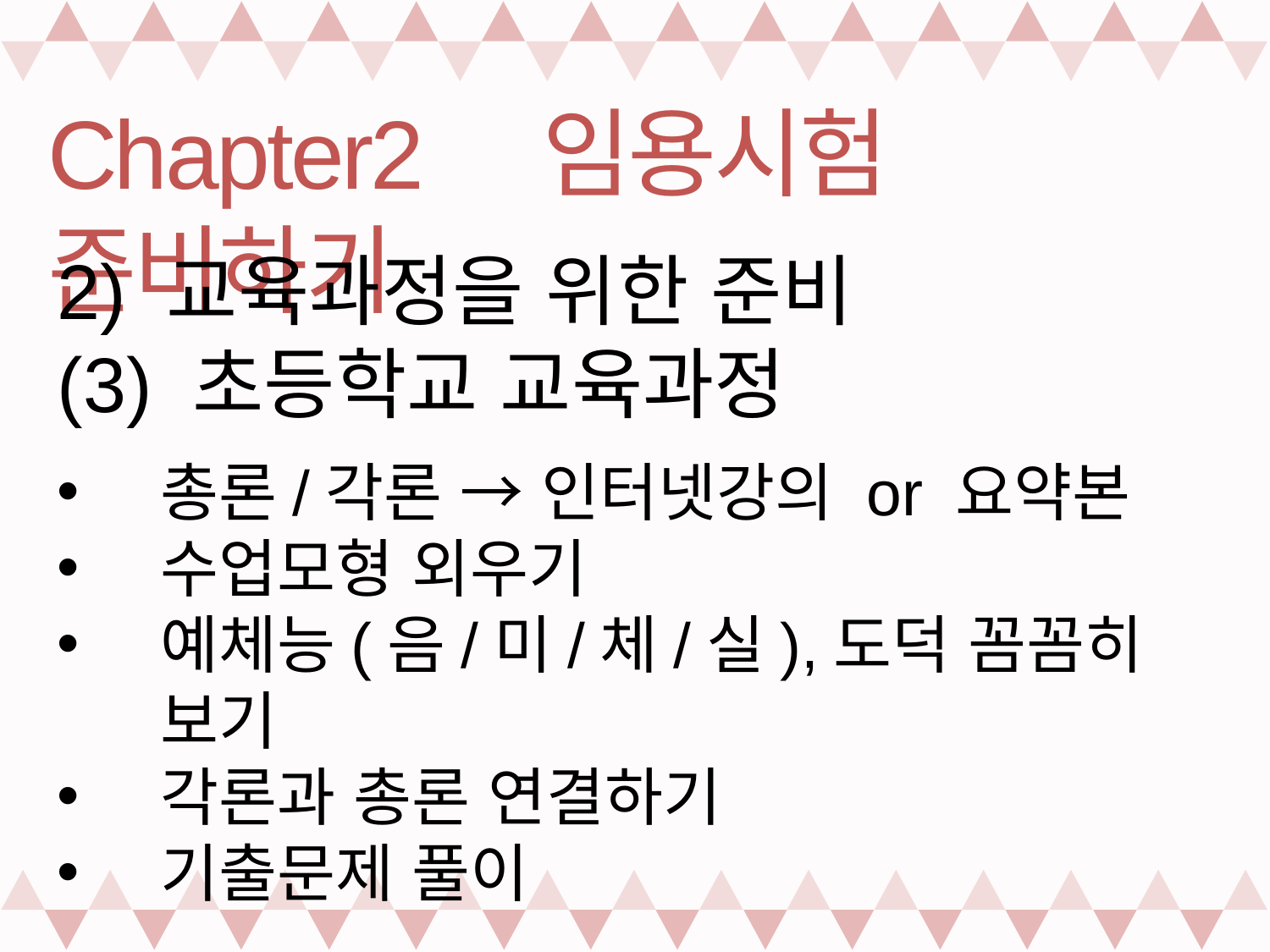

Chapter2    임용시험 준비하기
2) 교육과정을 위한 준비
(3) 초등학교 교육과정
총론/각론 → 인터넷강의 or 요약본
수업모형 외우기
예체능(음/미/체/실),도덕 꼼꼼히 보기
각론과 총론 연결하기
기출문제 풀이